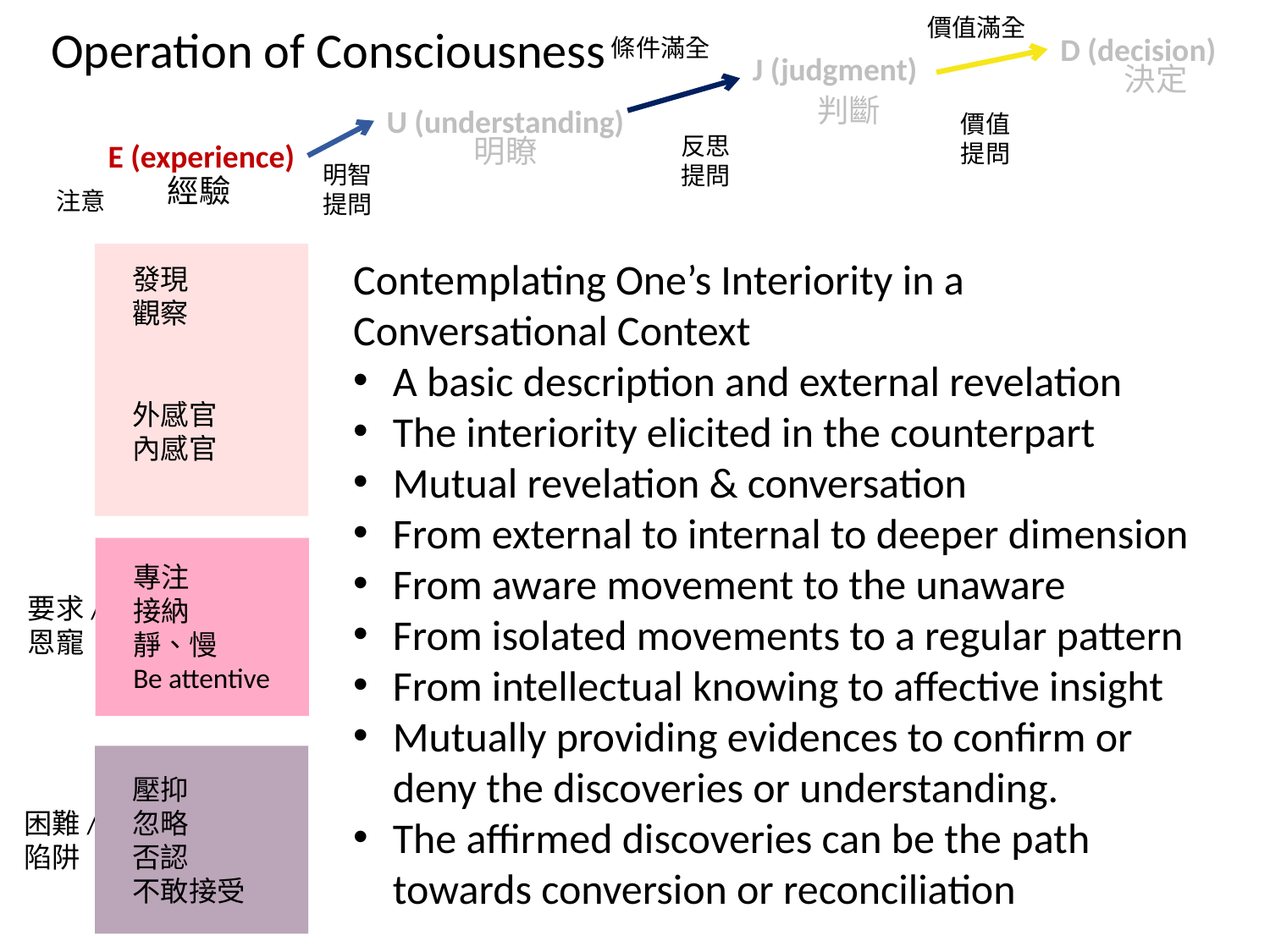

價值滿全
Operation of Consciousness
D (decision)
決定
條件滿全
J (judgment)
判斷
U (understanding)
明瞭
價值
提問
反思
提問
E (experience)
經驗
明智
提問
注意
發現
觀察

外感官
內感官

Contemplating One’s Interiority in a Conversational Context
A basic description and external revelation
The interiority elicited in the counterpart
Mutual revelation & conversation
From external to internal to deeper dimension
From aware movement to the unaware
From isolated movements to a regular pattern
From intellectual knowing to affective insight
Mutually providing evidences to confirm or deny the discoveries or understanding.
The affirmed discoveries can be the path towards conversion or reconciliation
要求/
恩寵
專注
接納
靜、慢
Be attentive
困難/
陷阱
壓抑
忽略
否認
不敢接受